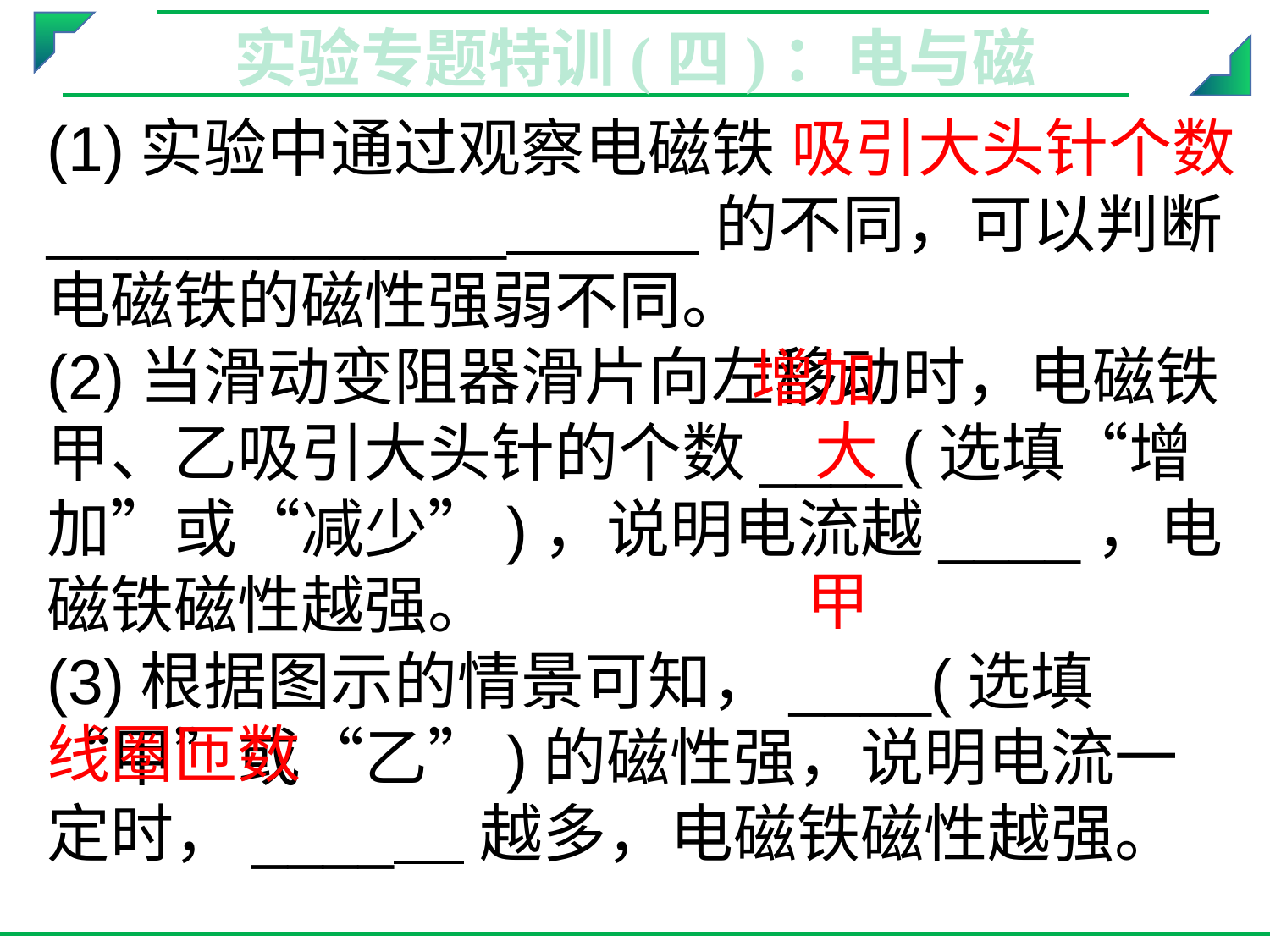

实验专题特训(四)：电与磁
(1)实验中通过观察电磁铁 _____________           的不同，可以判断电磁铁的磁性强弱不同。
(2)当滑动变阻器滑片向左移动时，电磁铁甲、乙吸引大头针的个数____(选填“增加”或“减少”)，说明电流越____，电磁铁磁性越强。
(3)根据图示的情景可知，____(选填“甲”或“乙”)的磁性强，说明电流一定时，____    越多，电磁铁磁性越强。

吸引大头针个数
增加
大
甲
线圈匝数